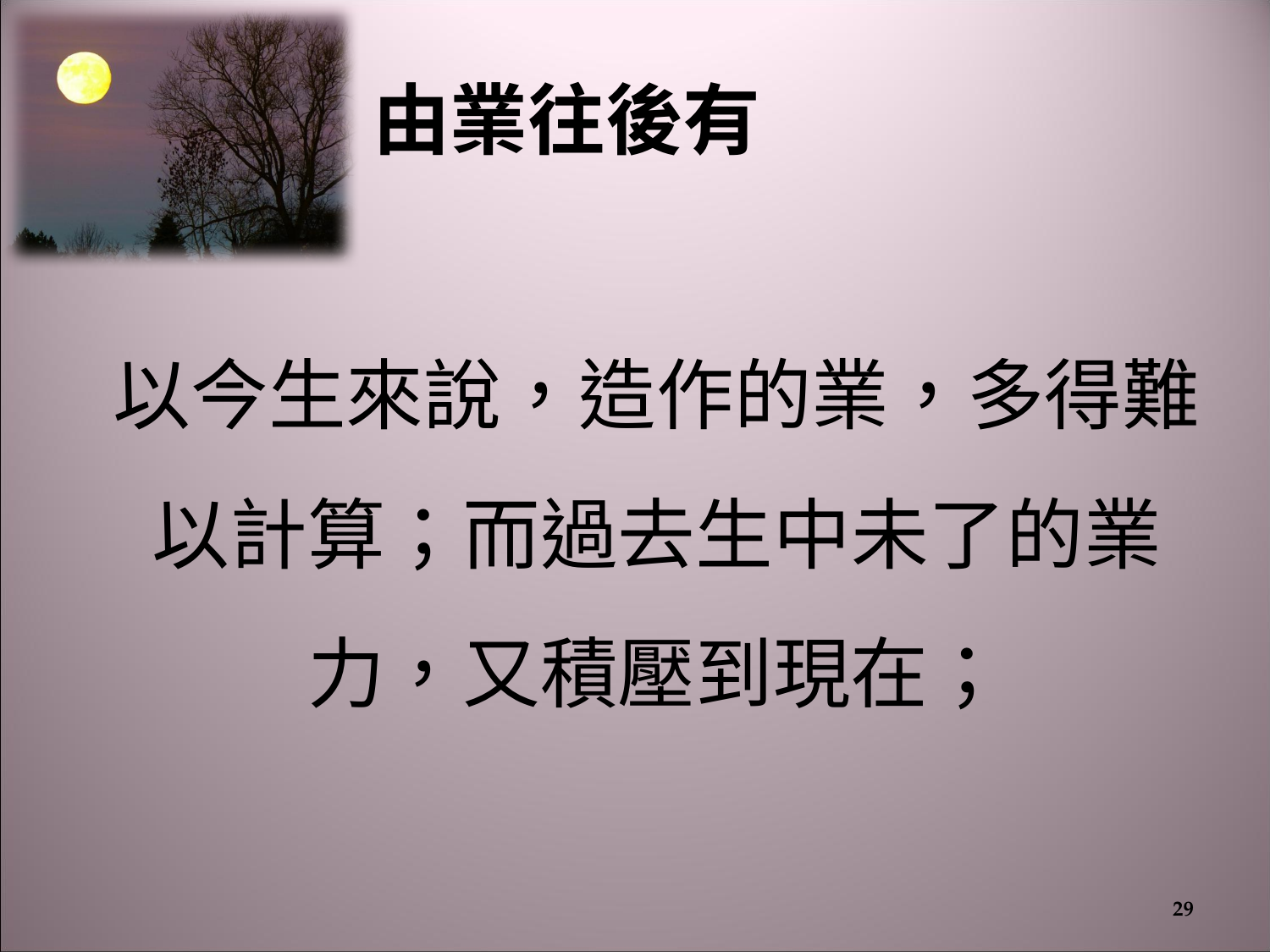

# 由業往後有
以今生來說，造作的業，多得難以計算；而過去生中未了的業力，又積壓到現在；

29